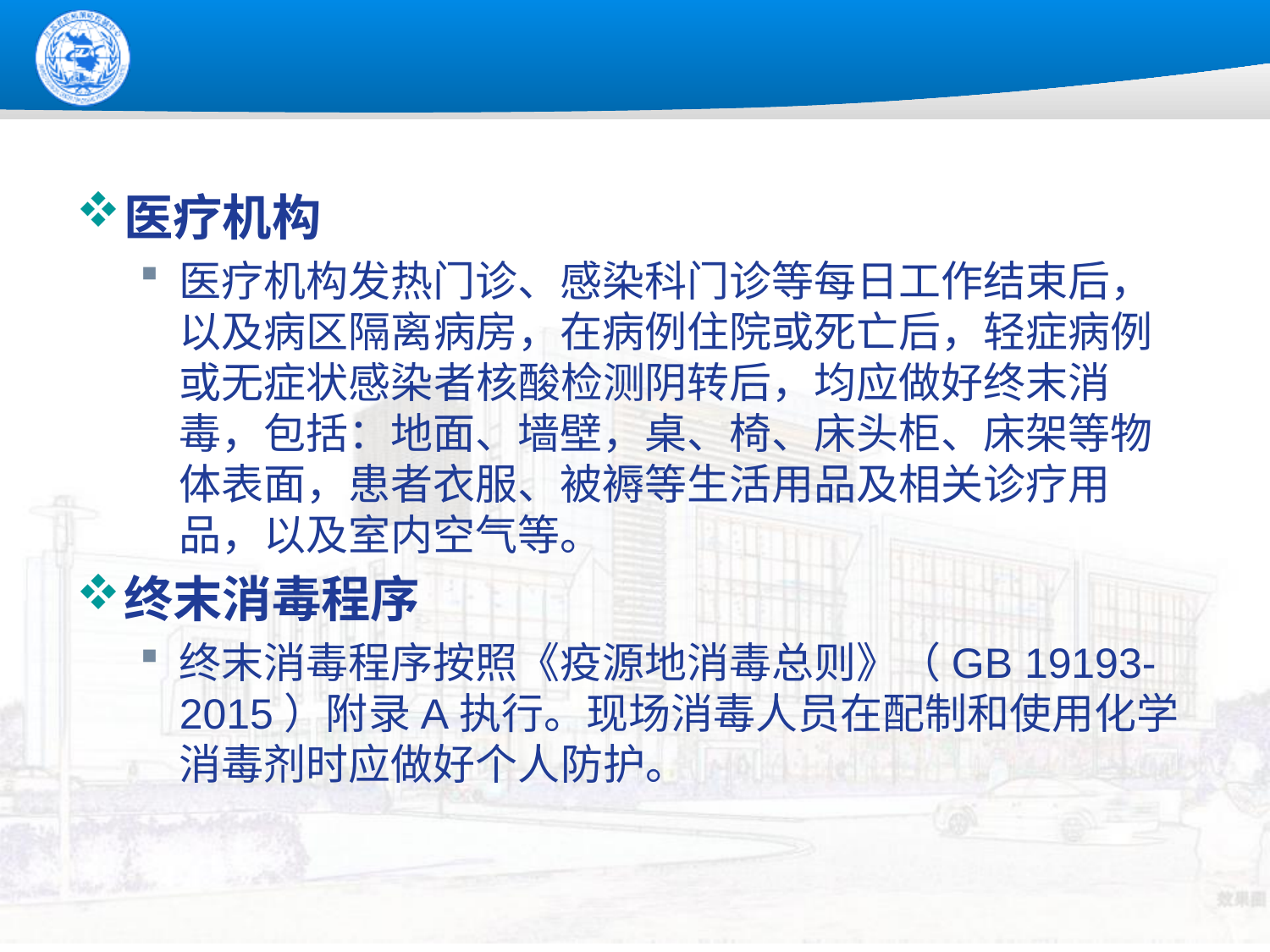

#
医疗机构
医疗机构发热门诊、感染科门诊等每日工作结束后，以及病区隔离病房，在病例住院或死亡后，轻症病例或无症状感染者核酸检测阴转后，均应做好终末消毒，包括：地面、墙壁，桌、椅、床头柜、床架等物体表面，患者衣服、被褥等生活用品及相关诊疗用品，以及室内空气等。
终末消毒程序
终末消毒程序按照《疫源地消毒总则》（GB 19193-2015）附录A执行。现场消毒人员在配制和使用化学消毒剂时应做好个人防护。